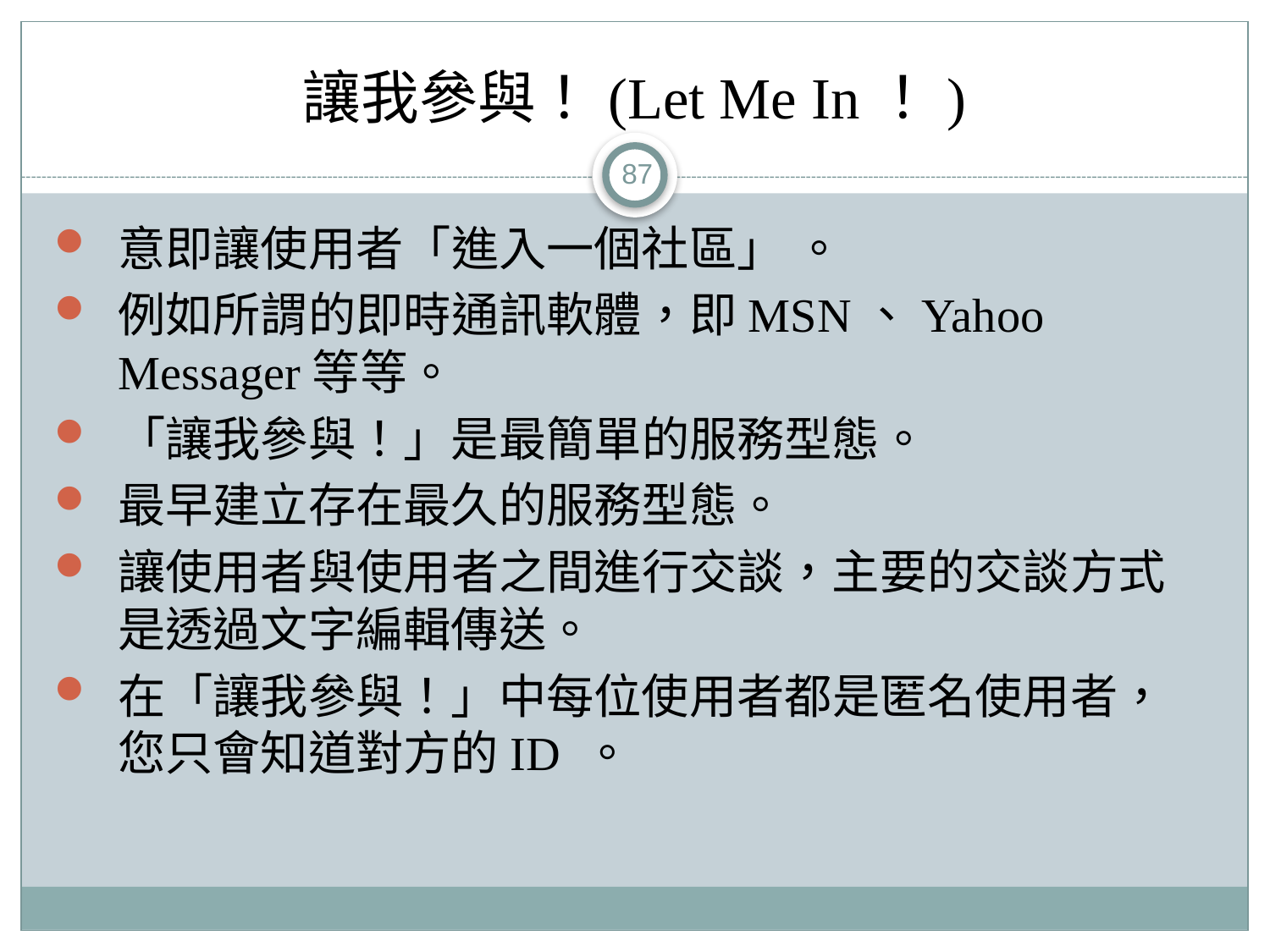

# 讓我參與！(Let Me In！)
87
意即讓使用者「進入一個社區」 。
例如所謂的即時通訊軟體，即MSN、Yahoo Messager等等。
「讓我參與！」是最簡單的服務型態。
最早建立存在最久的服務型態。
讓使用者與使用者之間進行交談，主要的交談方式是透過文字編輯傳送。
在「讓我參與！」中每位使用者都是匿名使用者，您只會知道對方的ID 。